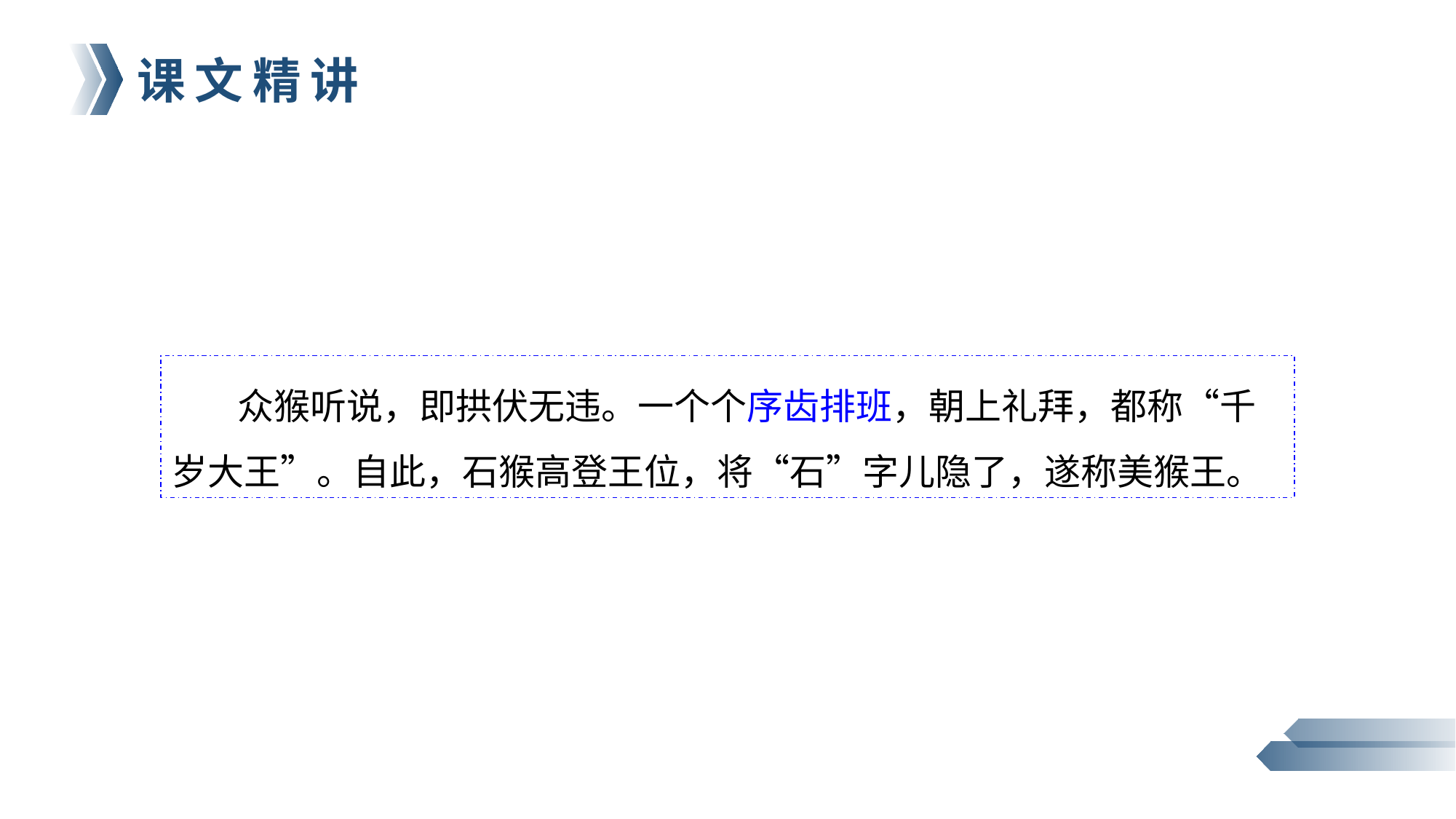

众猴听说，即拱伏无违。一个个序齿排班，朝上礼拜，都称“千岁大王”。自此，石猴高登王位，将“石”字儿隐了，遂称美猴王。